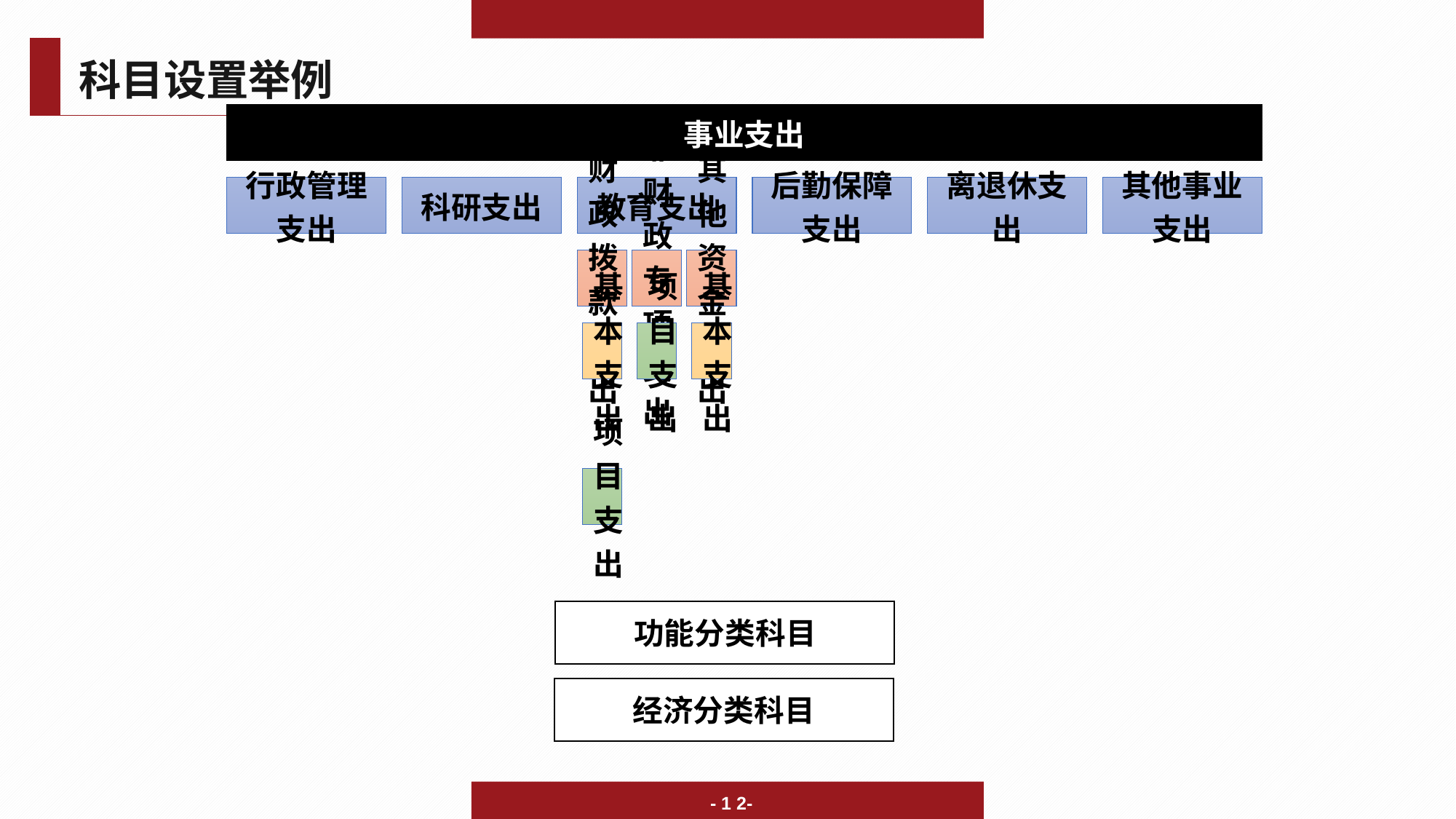

科目设置举例
事业支出
行政管理支出
科研支出
教育支出
离退休支出
其他事业支出
功能分类科目
经济分类科目

- 1 2-